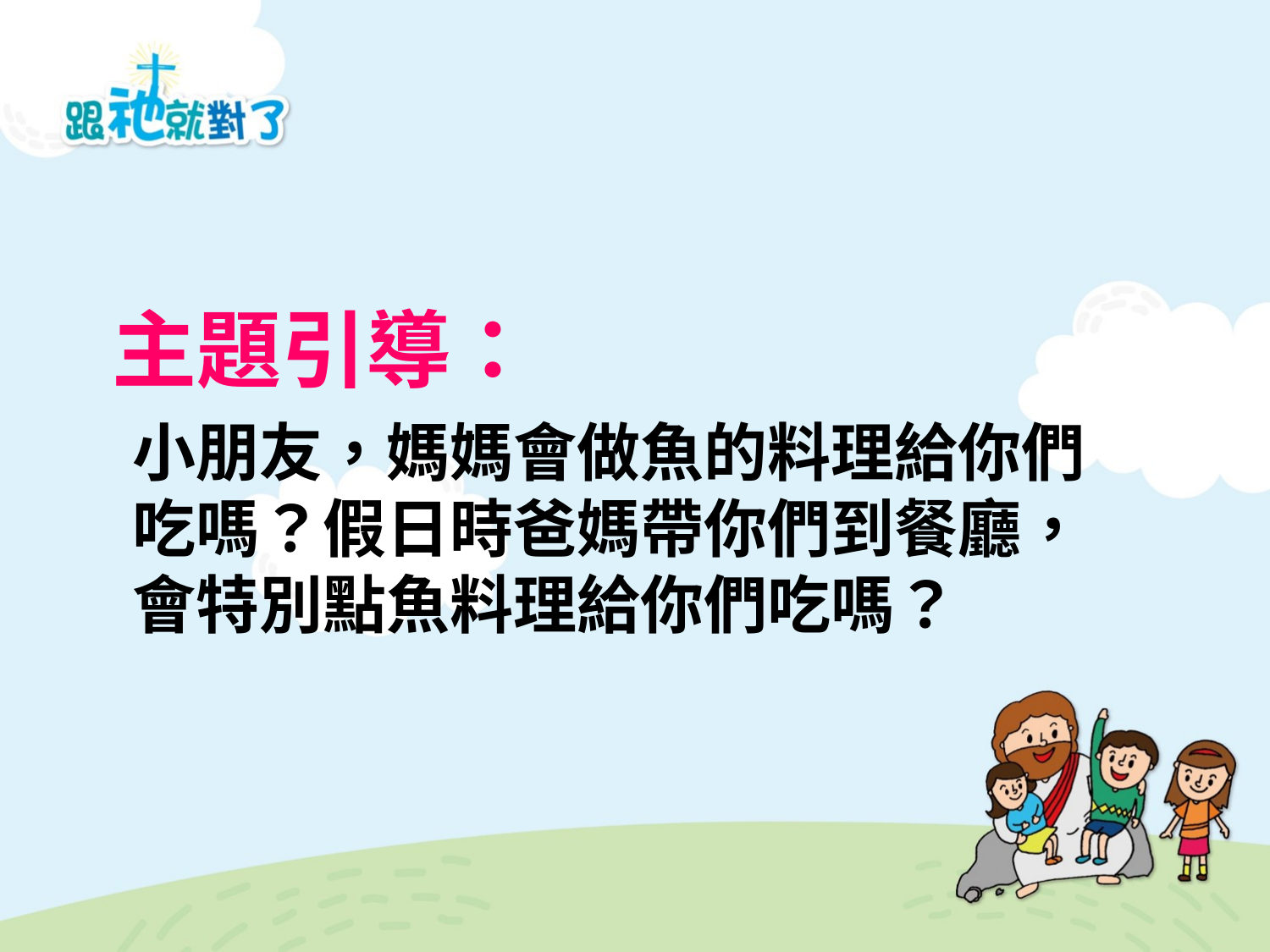

主題引導：
小朋友，媽媽會做魚的料理給你們吃嗎？假日時爸媽帶你們到餐廳，會特別點魚料理給你們吃嗎？